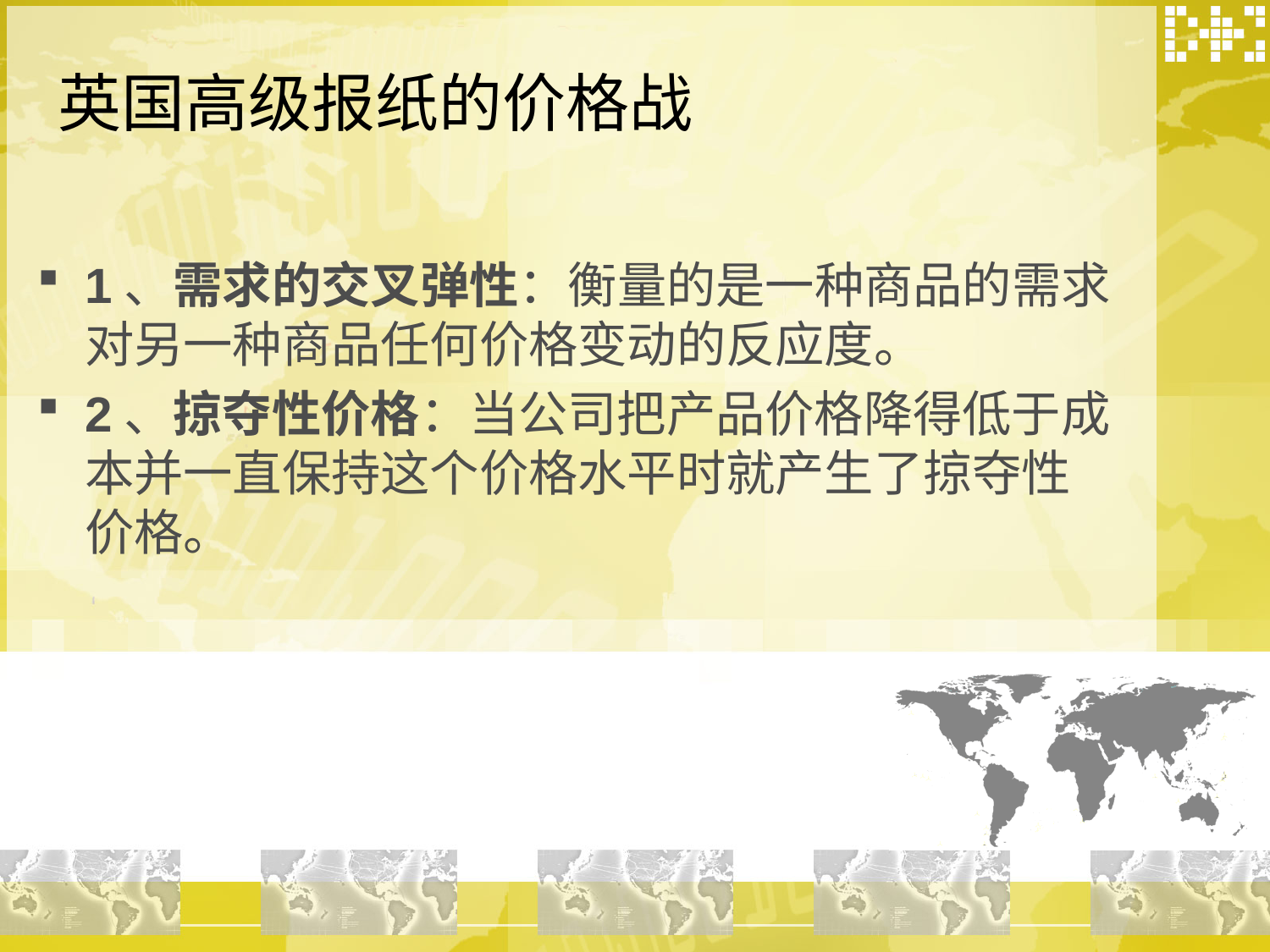

# 英国高级报纸的价格战
1、需求的交叉弹性：衡量的是一种商品的需求对另一种商品任何价格变动的反应度。
2、掠夺性价格：当公司把产品价格降得低于成本并一直保持这个价格水平时就产生了掠夺性价格。